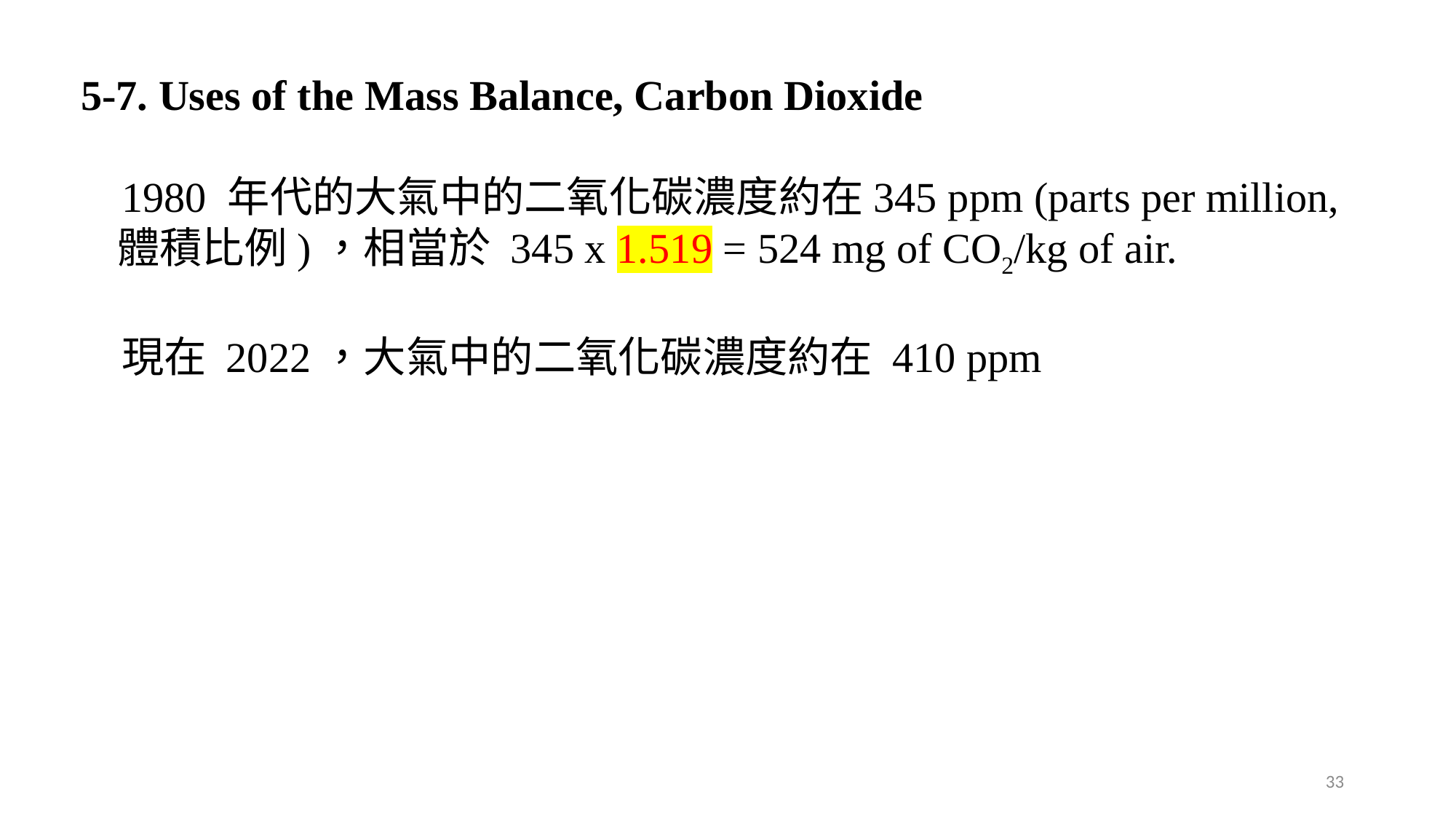

5-7. Uses of the Mass Balance, Carbon Dioxide

1980 年代的大氣中的二氧化碳濃度約在345 ppm (parts per million, 體積比例)，相當於 345 x 1.519 = 524 mg of CO2/kg of air.

現在 2022，大氣中的二氧化碳濃度約在 410 ppm

33